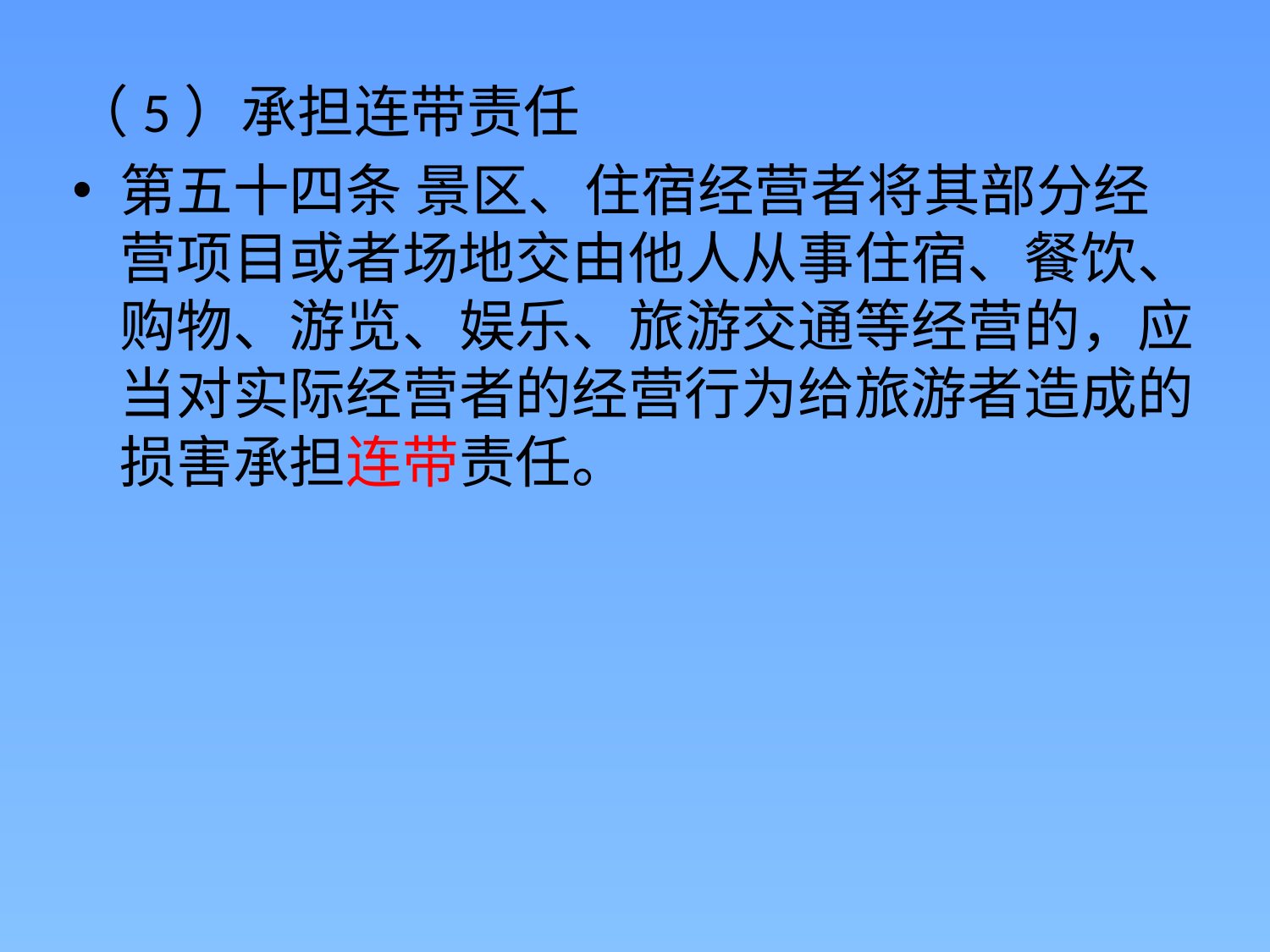

（5）承担连带责任
第五十四条 景区、住宿经营者将其部分经营项目或者场地交由他人从事住宿、餐饮、购物、游览、娱乐、旅游交通等经营的，应当对实际经营者的经营行为给旅游者造成的损害承担连带责任。